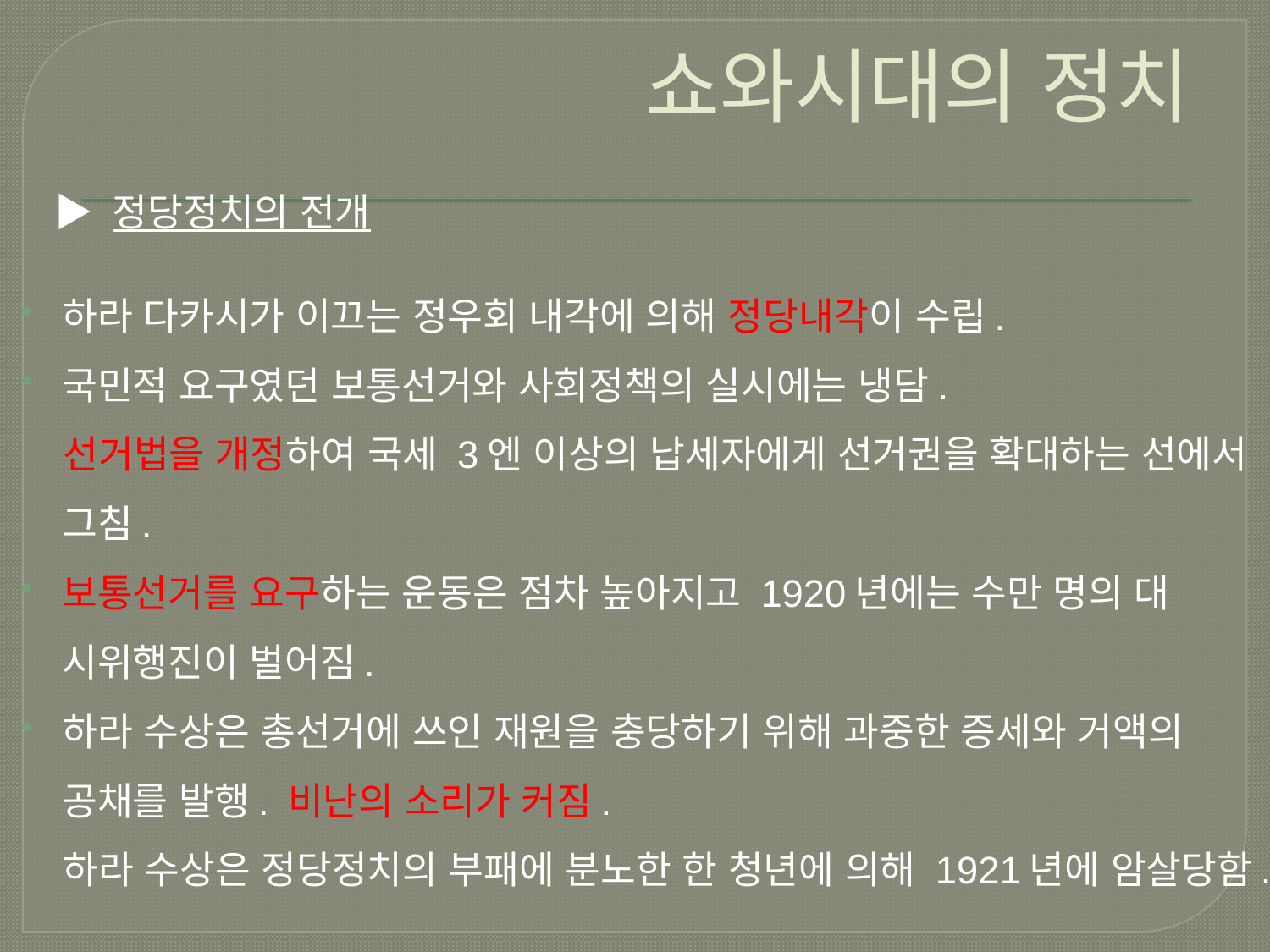

# 쇼와시대의 정치
   ▶ 정당정치의 전개

하라 다카시가 이끄는 정우회 내각에 의해 정당내각이 수립.
국민적 요구였던 보통선거와 사회정책의 실시에는 냉담.
   선거법을 개정하여 국세 3엔 이상의 납세자에게 선거권을 확대하는 선에서 그침.
보통선거를 요구하는 운동은 점차 높아지고 1920년에는 수만 명의 대 시위행진이 벌어짐.
하라 수상은 총선거에 쓰인 재원을 충당하기 위해 과중한 증세와 거액의 공채를 발행. 비난의 소리가 커짐.
   하라 수상은 정당정치의 부패에 분노한 한 청년에 의해 1921년에 암살당함.